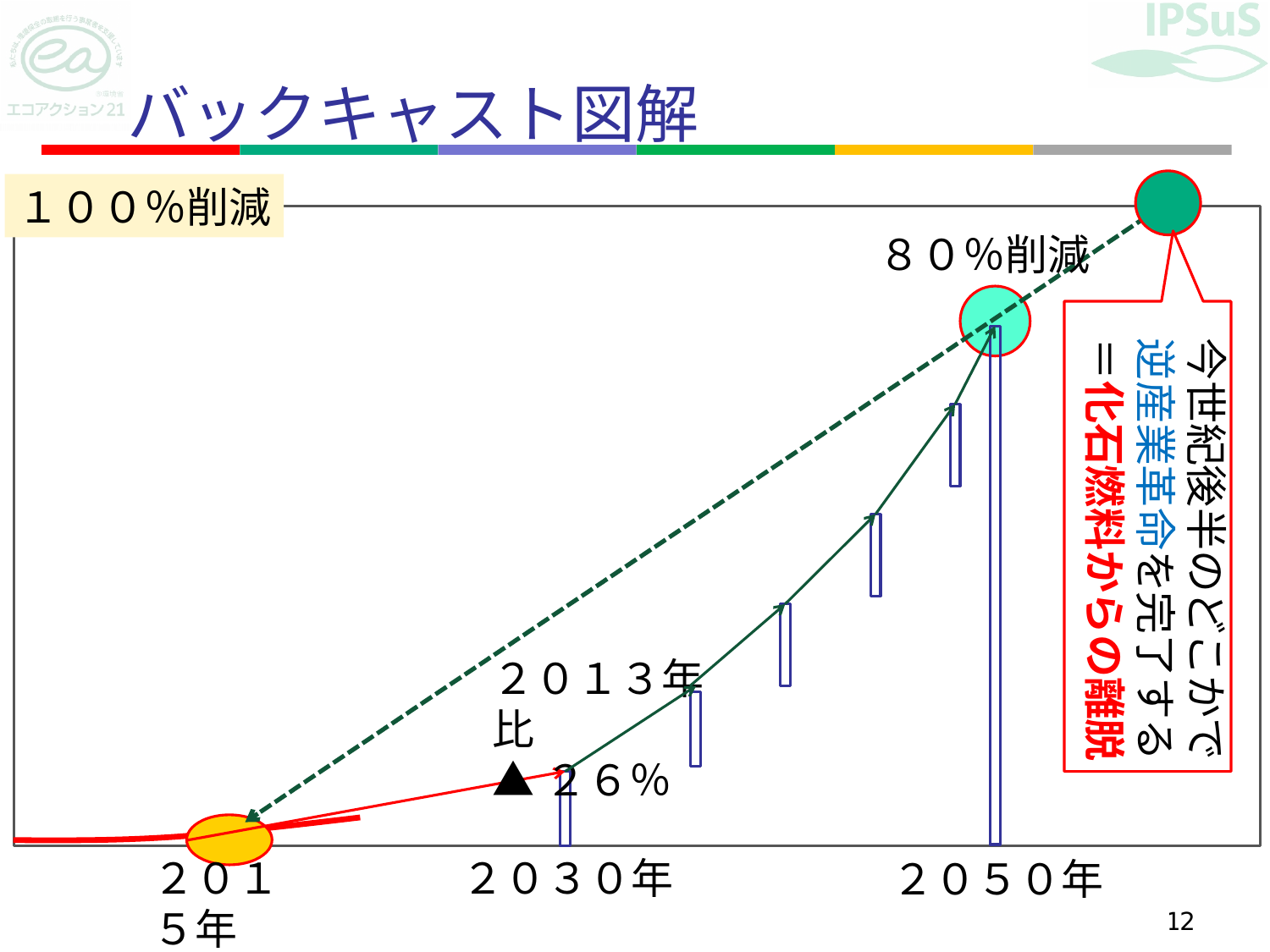

# バックキャスト図解

１００％削減

８０％削減

今世紀後半のどこかで
逆産業革命を完了する
＝化石燃料からの離脱

２０１３年比
▲２６％

２０１５年
２０３０年
２０５０年
12